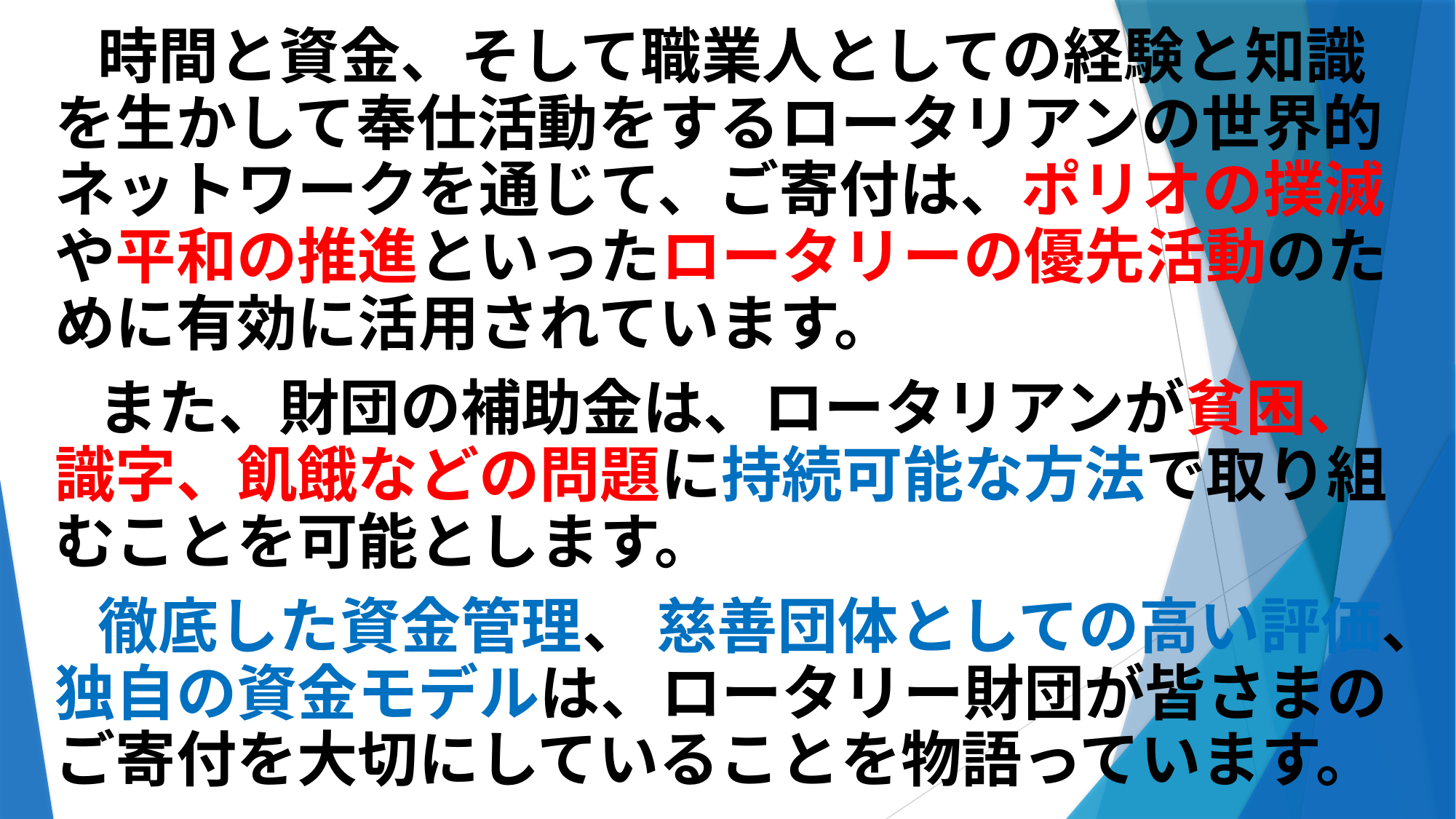

時間と資金、そして職業人としての経験と知識を生かして奉仕活動をするロータリアンの世界的ネットワークを通じて、ご寄付は、ポリオの撲滅や平和の推進といったロータリーの優先活動のために有効に活用されています。
また、財団の補助金は、ロータリアンが貧困、識字、飢餓などの問題に持続可能な方法で取り組むことを可能とします。
徹底した資金管理、 慈善団体としての高い評価、独自の資金モデルは、ロータリー財団が皆さまのご寄付を大切にしていることを物語っています。